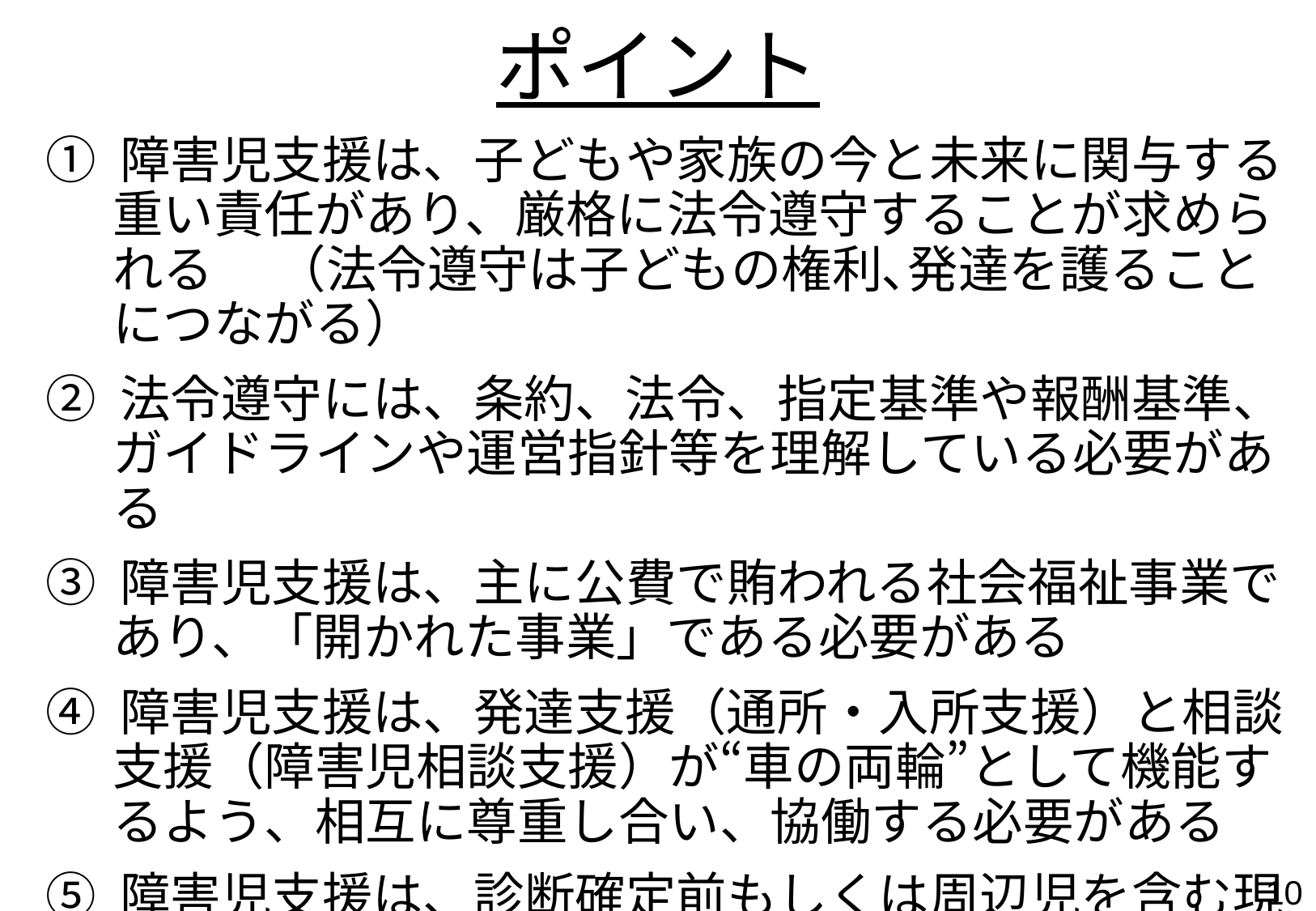

# ポイント
① 障害児支援は、子どもや家族の今と未来に関与する重い責任があり、厳格に法令遵守することが求められる 　（法令遵守は子どもの権利､発達を護ることにつながる）
② 法令遵守には、条約、法令、指定基準や報酬基準、ガイドラインや運営指針等を理解している必要がある
③ 障害児支援は、主に公費で賄われる社会福祉事業であり、「開かれた事業」である必要がある
④ 障害児支援は、発達支援（通所・入所支援）と相談支援（障害児相談支援）が“車の両輪”として機能するよう、相互に尊重し合い、協働する必要がある
⑤ 障害児支援は、診断確定前もしくは周辺児を含む現に支援が必要な幅広い子どもを対象として提供する
10